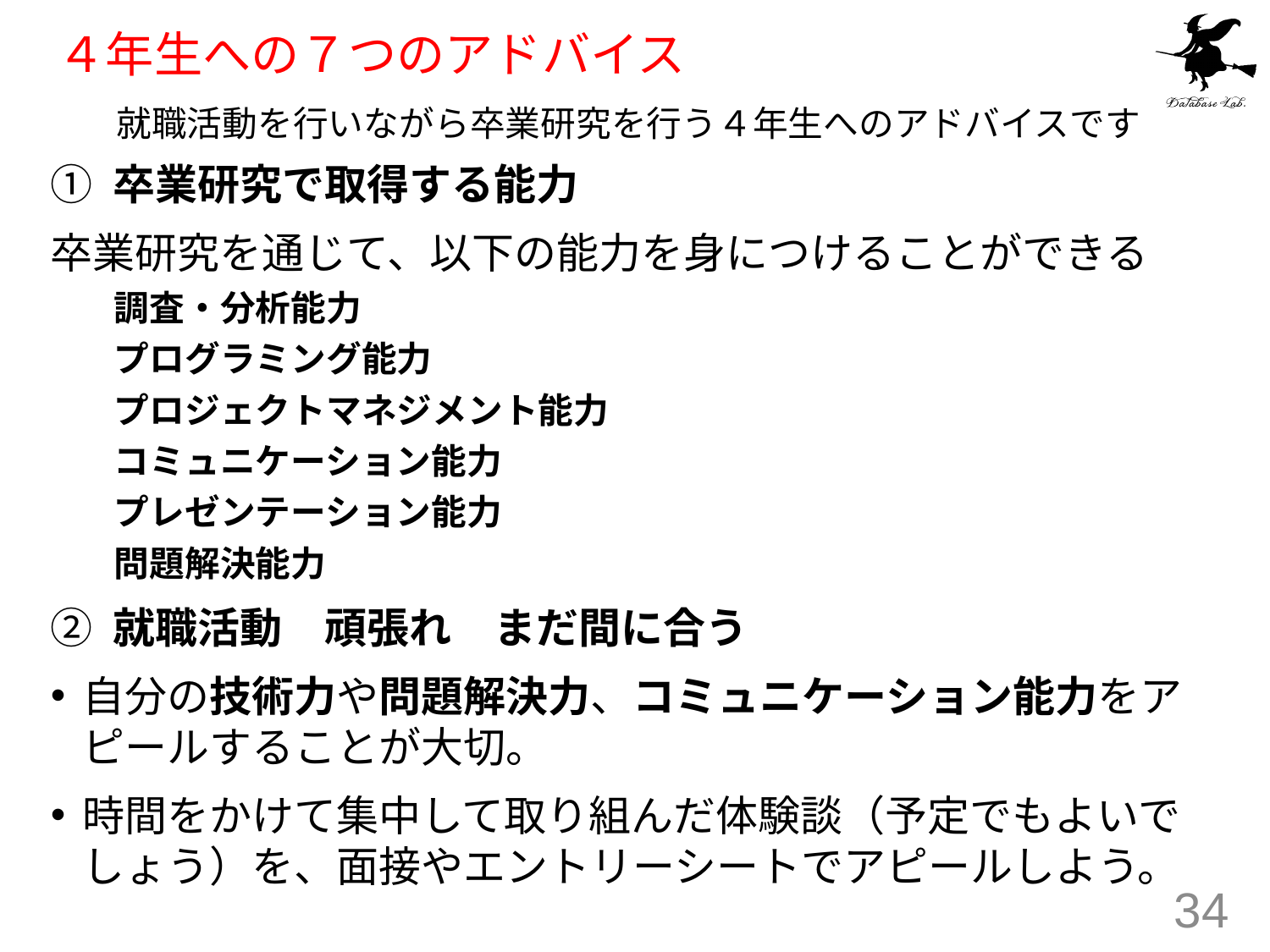

# ４年生への７つのアドバイス
就職活動を行いながら卒業研究を行う４年生へのアドバイスです
① 卒業研究で取得する能力
卒業研究を通じて、以下の能力を身につけることができる
調査・分析能力
プログラミング能力
プロジェクトマネジメント能力
コミュニケーション能力
プレゼンテーション能力
問題解決能力
② 就職活動　頑張れ　まだ間に合う
自分の技術力や問題解決力、コミュニケーション能力をアピールすることが大切。
時間をかけて集中して取り組んだ体験談（予定でもよいでしょう）を、面接やエントリーシートでアピールしよう。

34